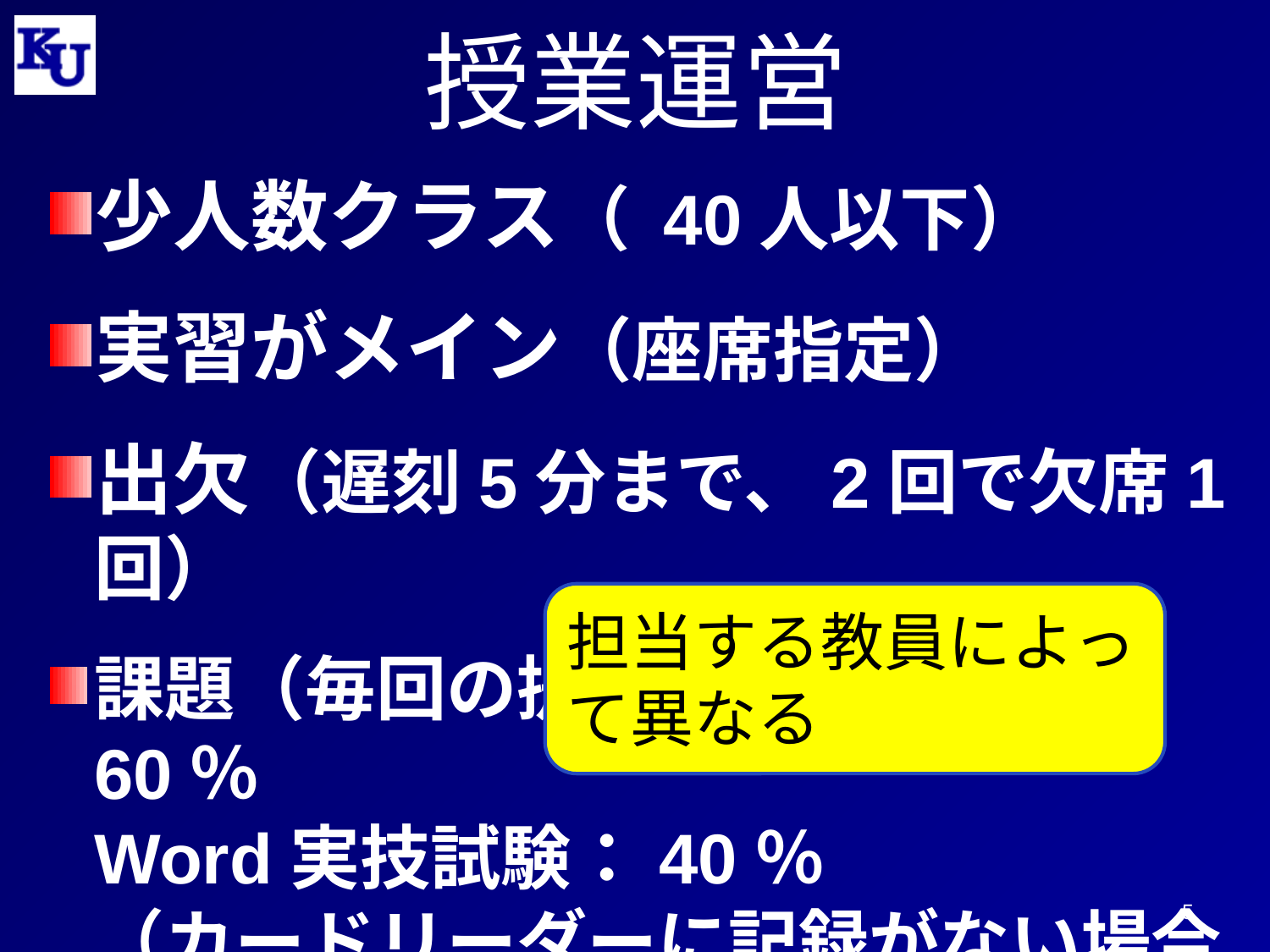

# 授業運営
少人数クラス（ 40人以下）
実習がメイン（座席指定）
出欠（遅刻5分まで、2回で欠席1回）
課題（毎回の提出物を含む）：60％
Word実技試験：40％
（カードリーダーに記録がない場合は評価しない）
担当する教員によって異なる
5